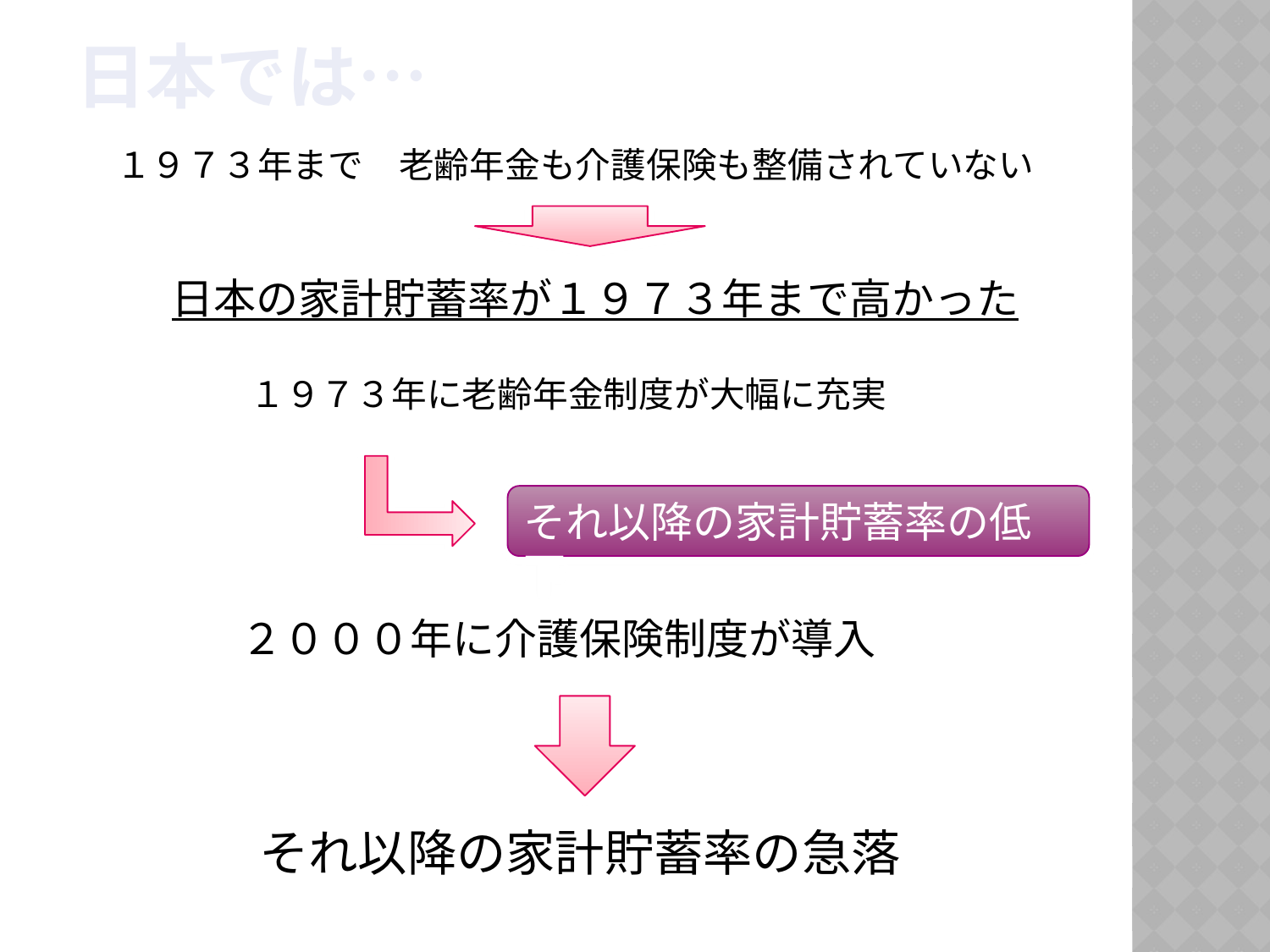

日本では…
１９７３年まで　老齢年金も介護保険も整備されていない

日本の家計貯蓄率が１９７３年まで高かった
１９７３年に老齢年金制度が大幅に充実

それ以降の家計貯蓄率の低下
２０００年に介護保険制度が導入

それ以降の家計貯蓄率の急落